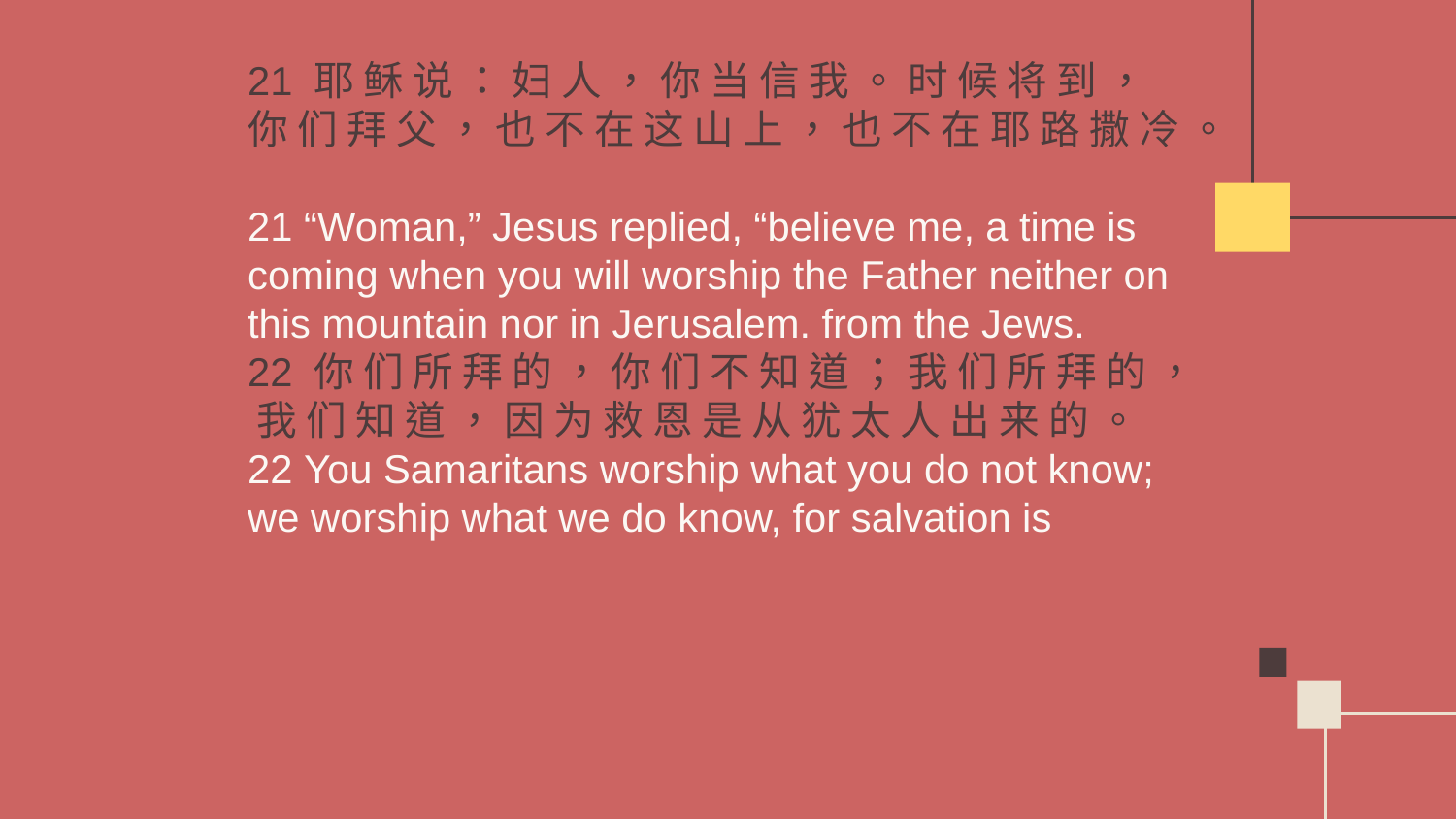

# 21 耶 稣 说 ： 妇 人 ， 你 当 信 我 。 时 候 将 到 ， 你 们 拜 父 ， 也 不 在 这 山 上 ， 也 不 在 耶 路 撒 冷 。 21 “Woman,” Jesus replied, “believe me, a time is coming when you will worship the Father neither on this mountain nor in Jerusalem. from the Jews. 22 你 们 所 拜 的 ， 你 们 不 知 道 ； 我 们 所 拜 的 ， 我 们 知 道 ， 因 为 救 恩 是 从 犹 太 人 出 来 的 。 22 You Samaritans worship what you do not know; we worship what we do know, for salvation is